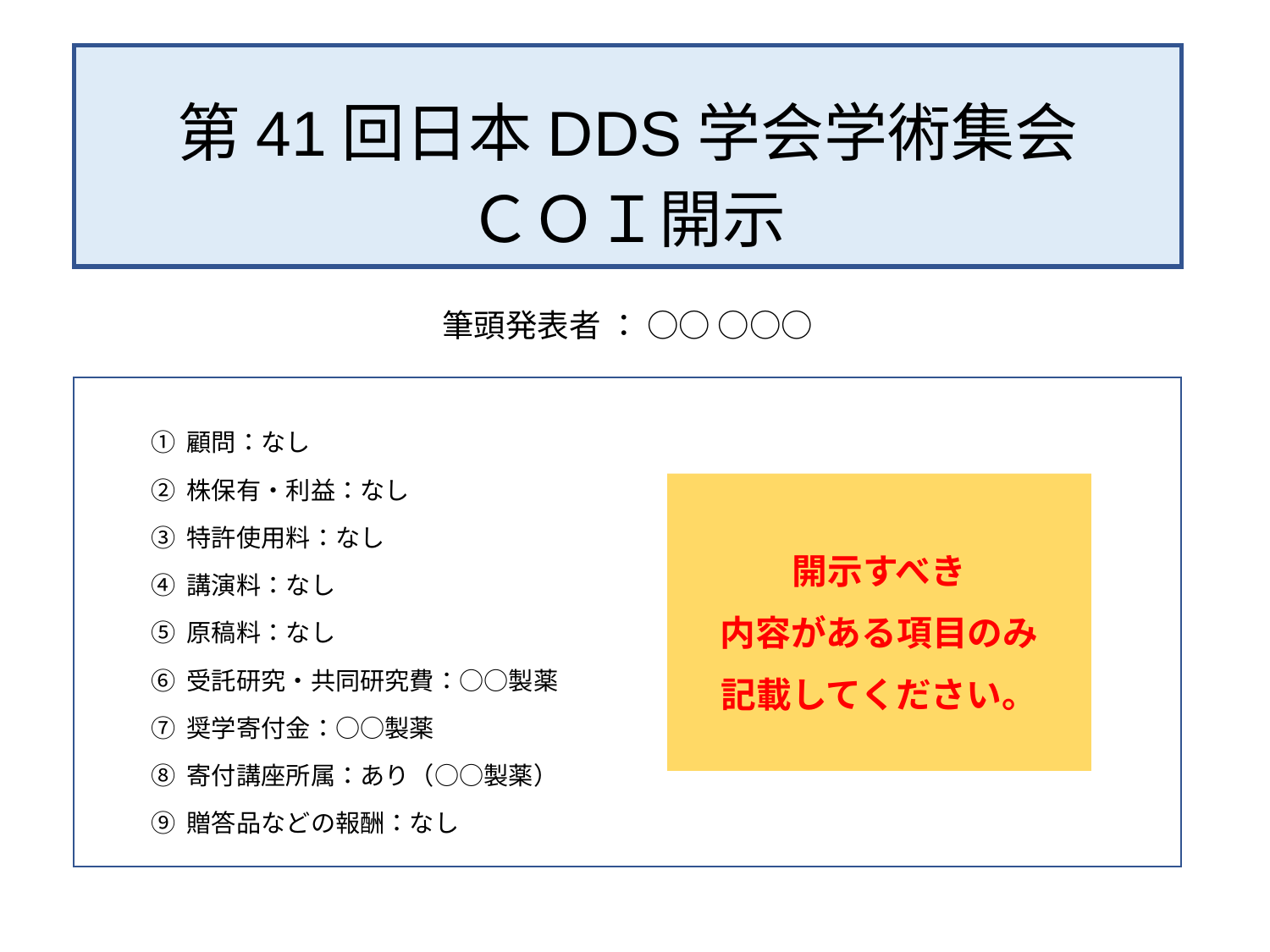

第41回日本DDS学会学術集会
ＣＯＩ開示
筆頭発表者 ： ○○ ○○○

① 顧問：なし
② 株保有・利益：なし
③ 特許使用料：なし
④ 講演料：なし
⑤ 原稿料：なし
⑥ 受託研究・共同研究費：○○製薬
⑦ 奨学寄付金：○○製薬
⑧ 寄付講座所属：あり（○○製薬）
⑨ 贈答品などの報酬：なし

開示すべき
内容がある項目のみ
記載してください。